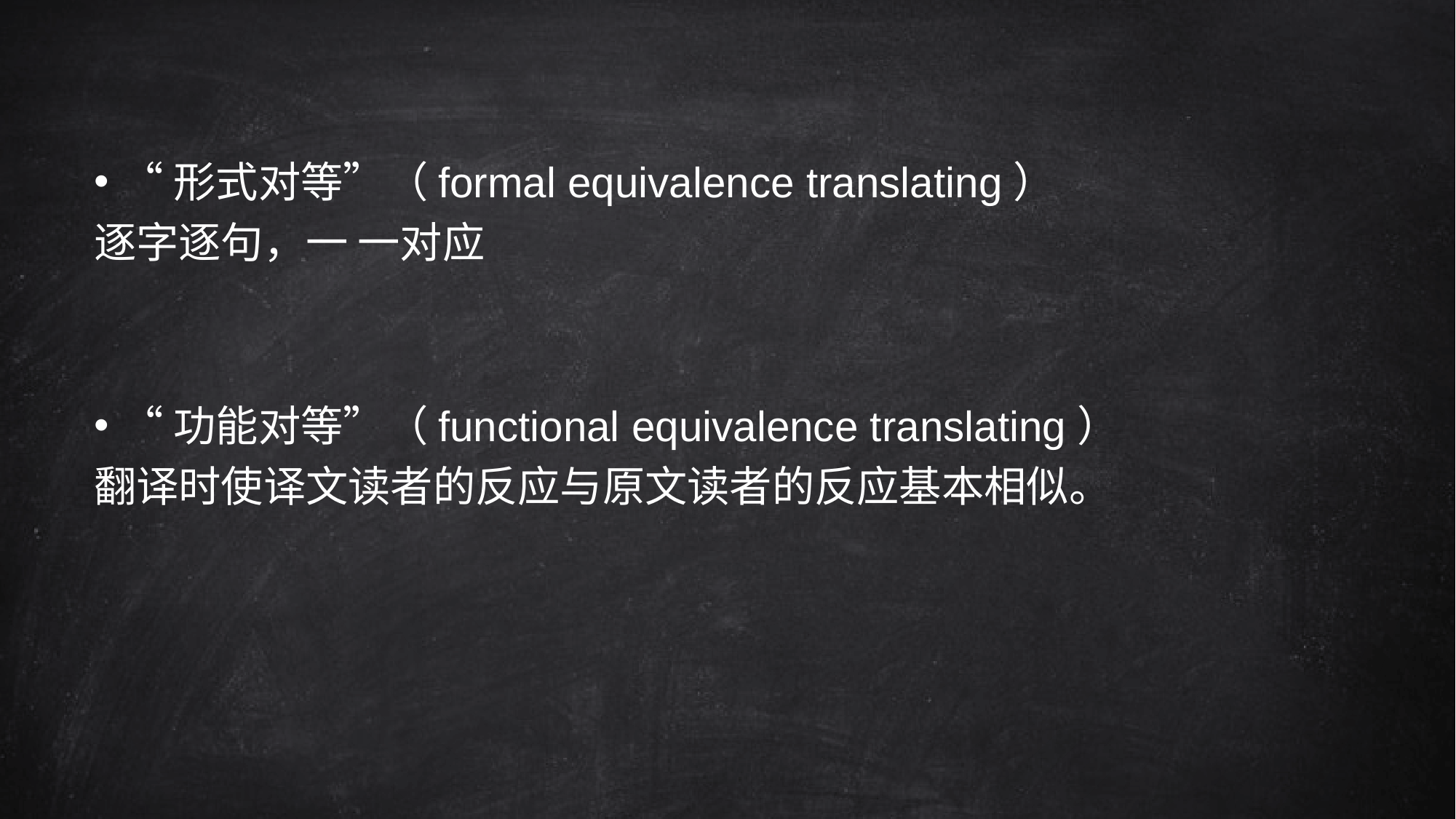

“形式对等”（formal equivalence translating）
逐字逐句，一 一对应

“功能对等”（functional equivalence translating）
翻译时使译文读者的反应与原文读者的反应基本相似。